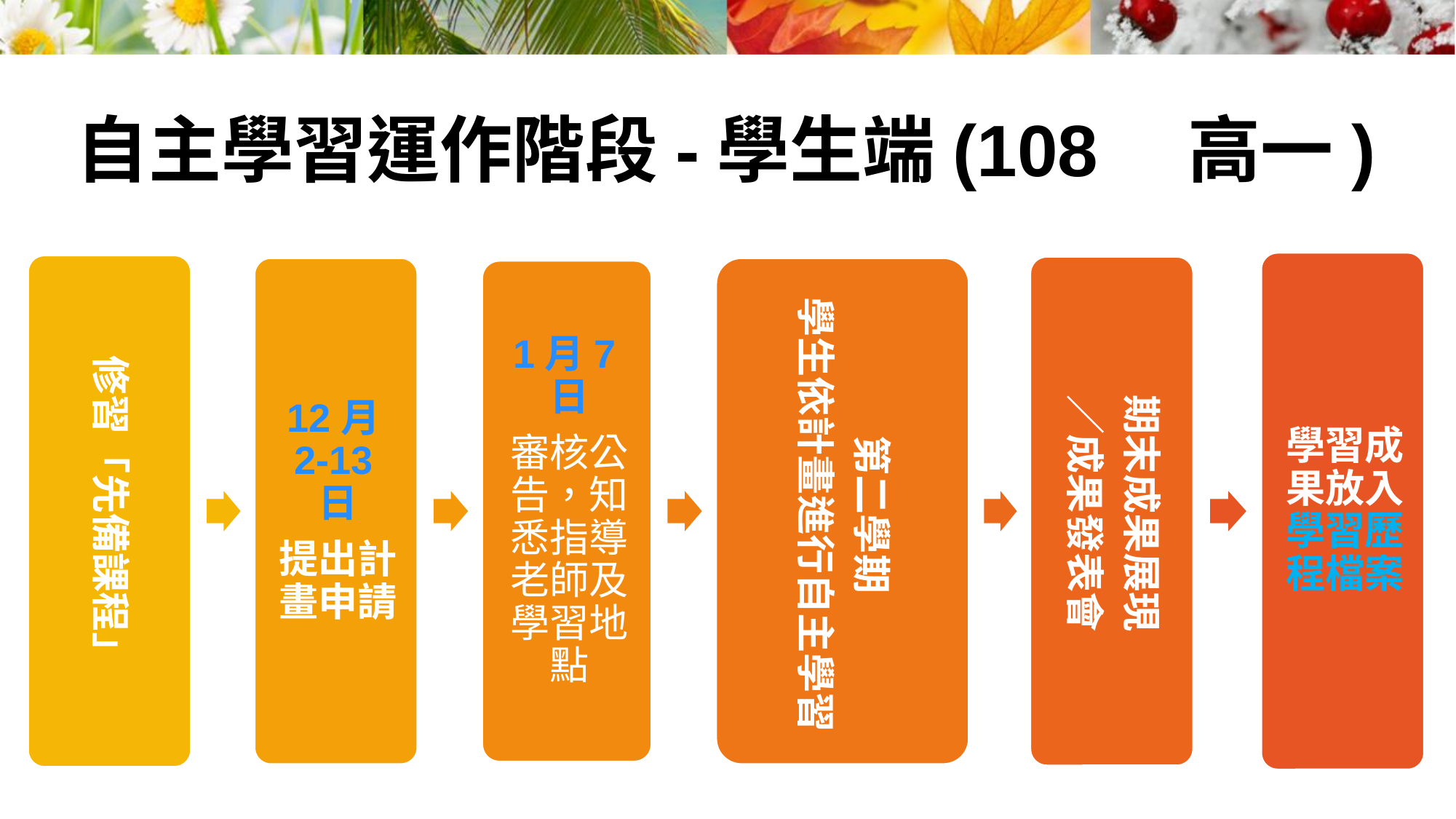

自主學習運作階段-學生端(108　高一)
修習「先備課程」

12月2-13日
提出計畫申請

1月7日
審核公告，知悉指導老師及學習地點

第二學期
學生依計畫進行自主學習

期末成果展現
／成果發表會

學習成果放入學習歷程檔案